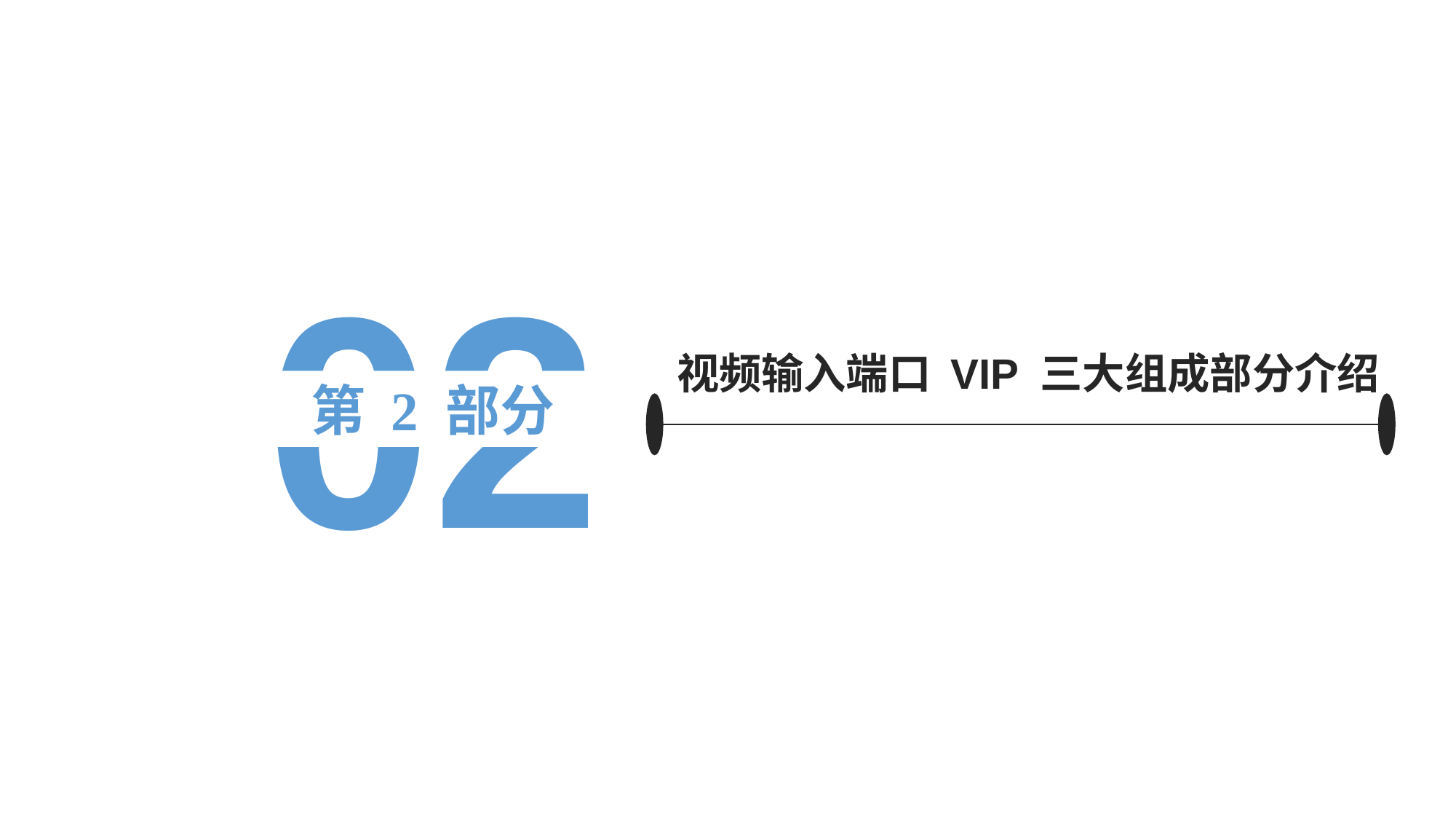

02
视频输入端口 VIP 三大组成部分介绍

第 2 部分